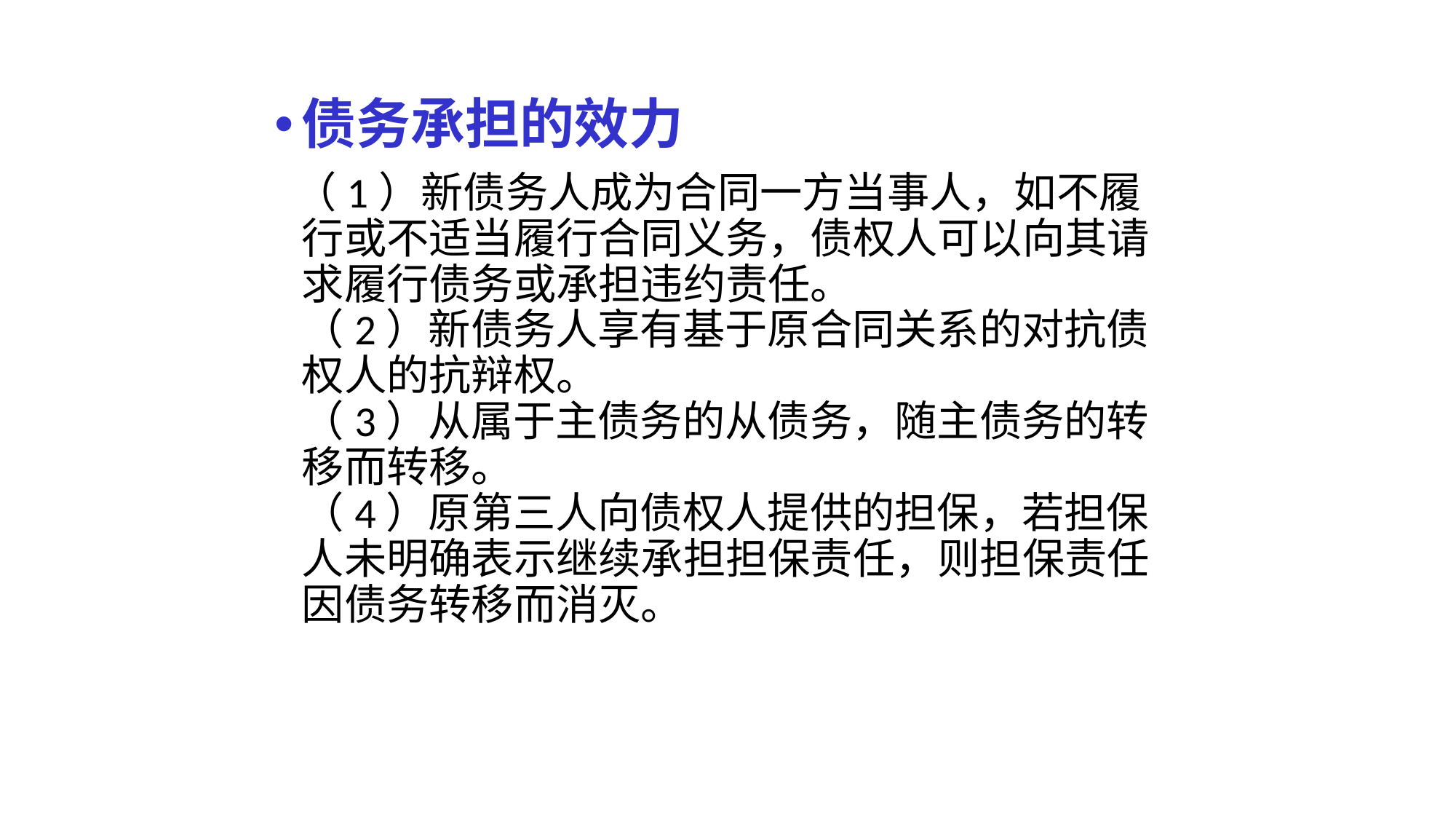

债务承担的效力
 （1）新债务人成为合同一方当事人，如不履行或不适当履行合同义务，债权人可以向其请求履行债务或承担违约责任。
（2）新债务人享有基于原合同关系的对抗债权人的抗辩权。
（3）从属于主债务的从债务，随主债务的转移而转移。
（4）原第三人向债权人提供的担保，若担保人未明确表示继续承担担保责任，则担保责任因债务转移而消灭。